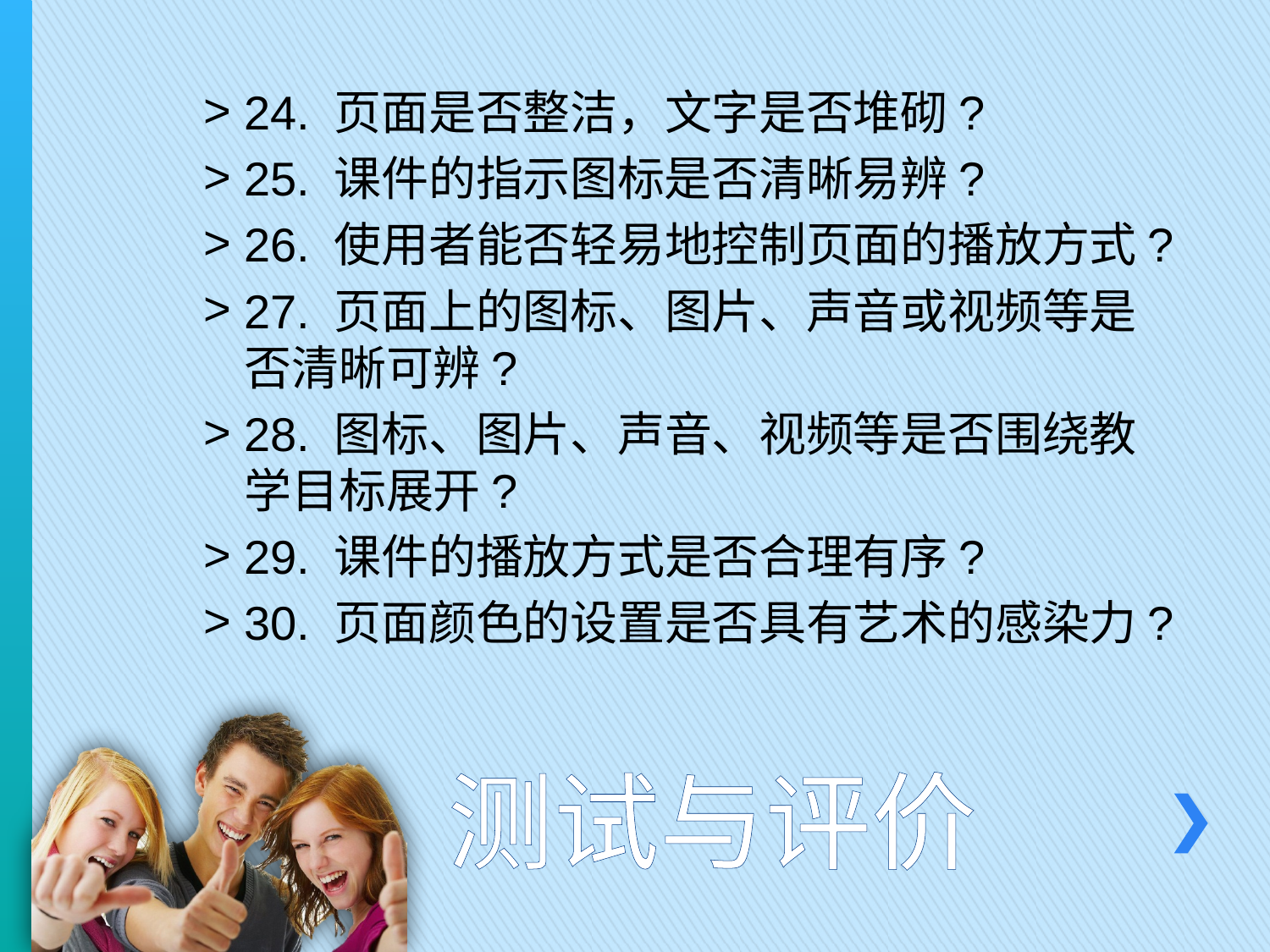

24. 页面是否整洁，文字是否堆砌?
25. 课件的指示图标是否清晰易辨?
26. 使用者能否轻易地控制页面的播放方式?
27. 页面上的图标、图片、声音或视频等是否清晰可辨?
28. 图标、图片、声音、视频等是否围绕教学目标展开?
29. 课件的播放方式是否合理有序?
30. 页面颜色的设置是否具有艺术的感染力?

# 测试与评价